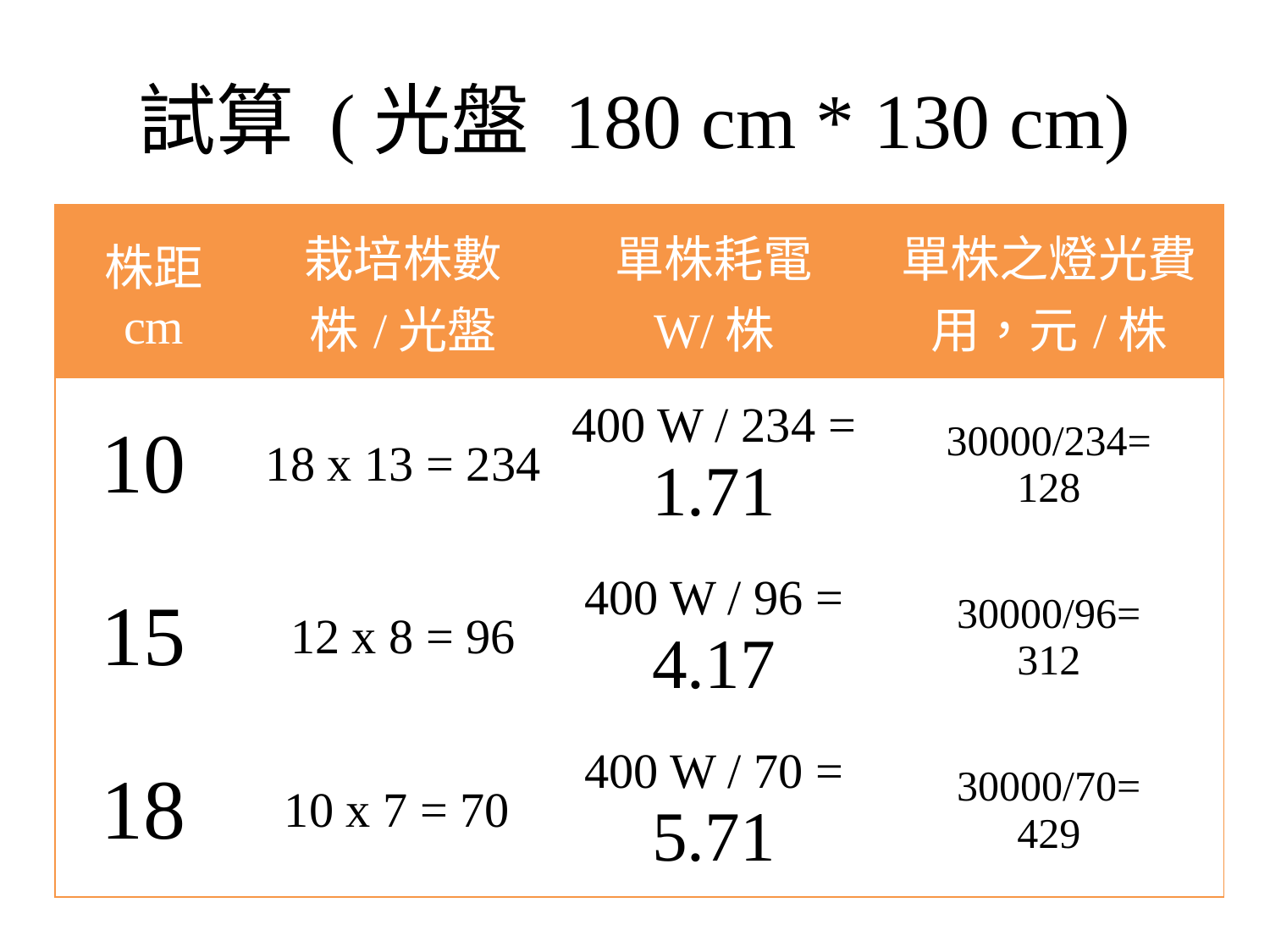

# 試算 (光盤 180 cm * 130 cm)
| 株距 cm | 栽培株數 株/光盤 | 單株耗電 W/株 | 單株之燈光費用，元/株 |
| --- | --- | --- | --- |
| 10 | 18 x 13 = 234 | 400 W / 234 = 1.71 | 30000/234= 128 |
| 15 | 12 x 8 = 96 | 400 W / 96 = 4.17 | 30000/96= 312 |
| 18 | 10 x 7 = 70 | 400 W / 70 = 5.71 | 30000/70= 429 |